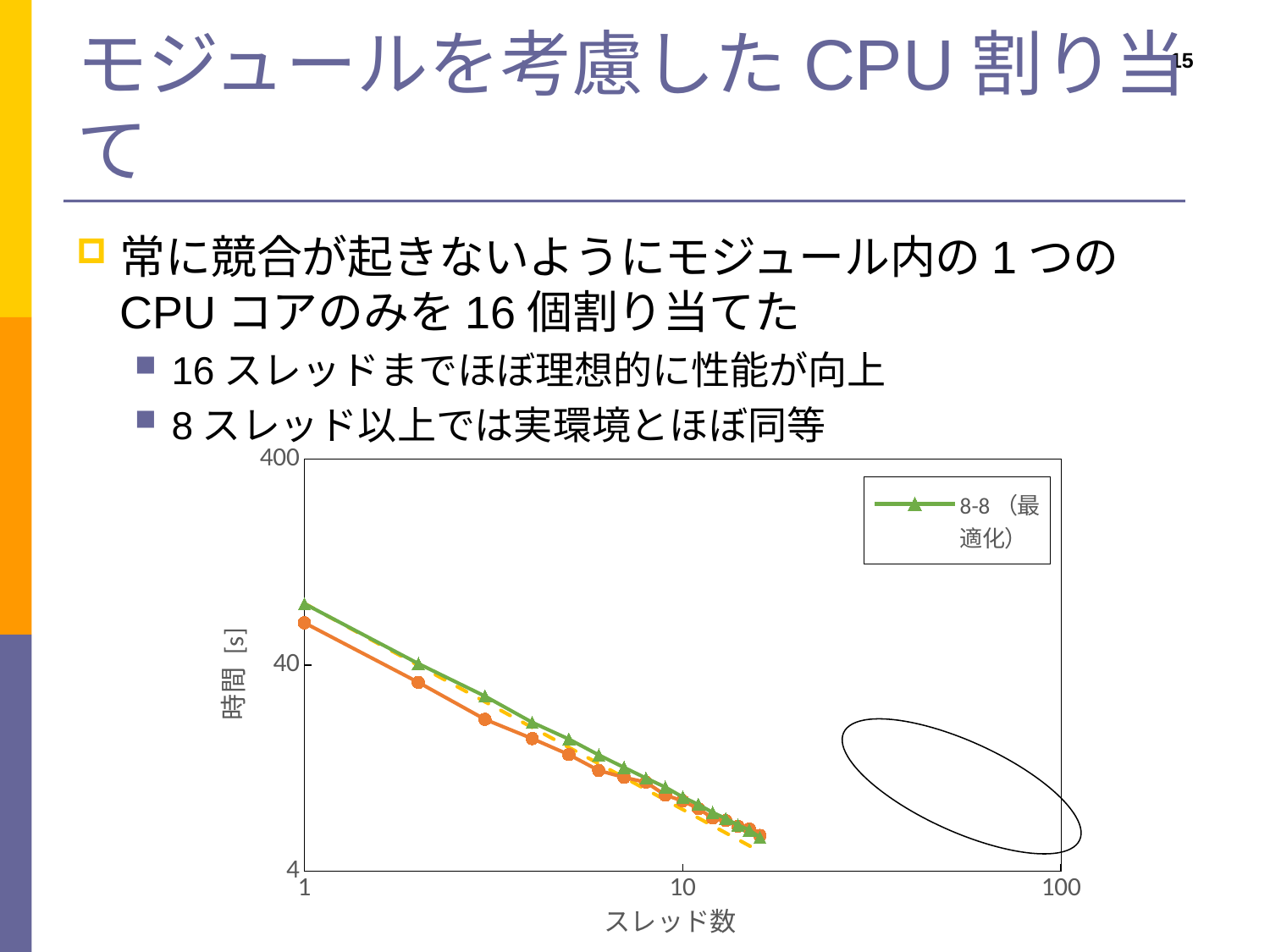

# モジュールを考慮したCPU割り当て
15
常に競合が起きないようにモジュール内の1つのCPUコアのみを16個割り当てた
16スレッドまでほぼ理想的に性能が向上
8スレッド以上では実環境とほぼ同等

### Chart

| Category |  |  |  |
|---|---|---|---|